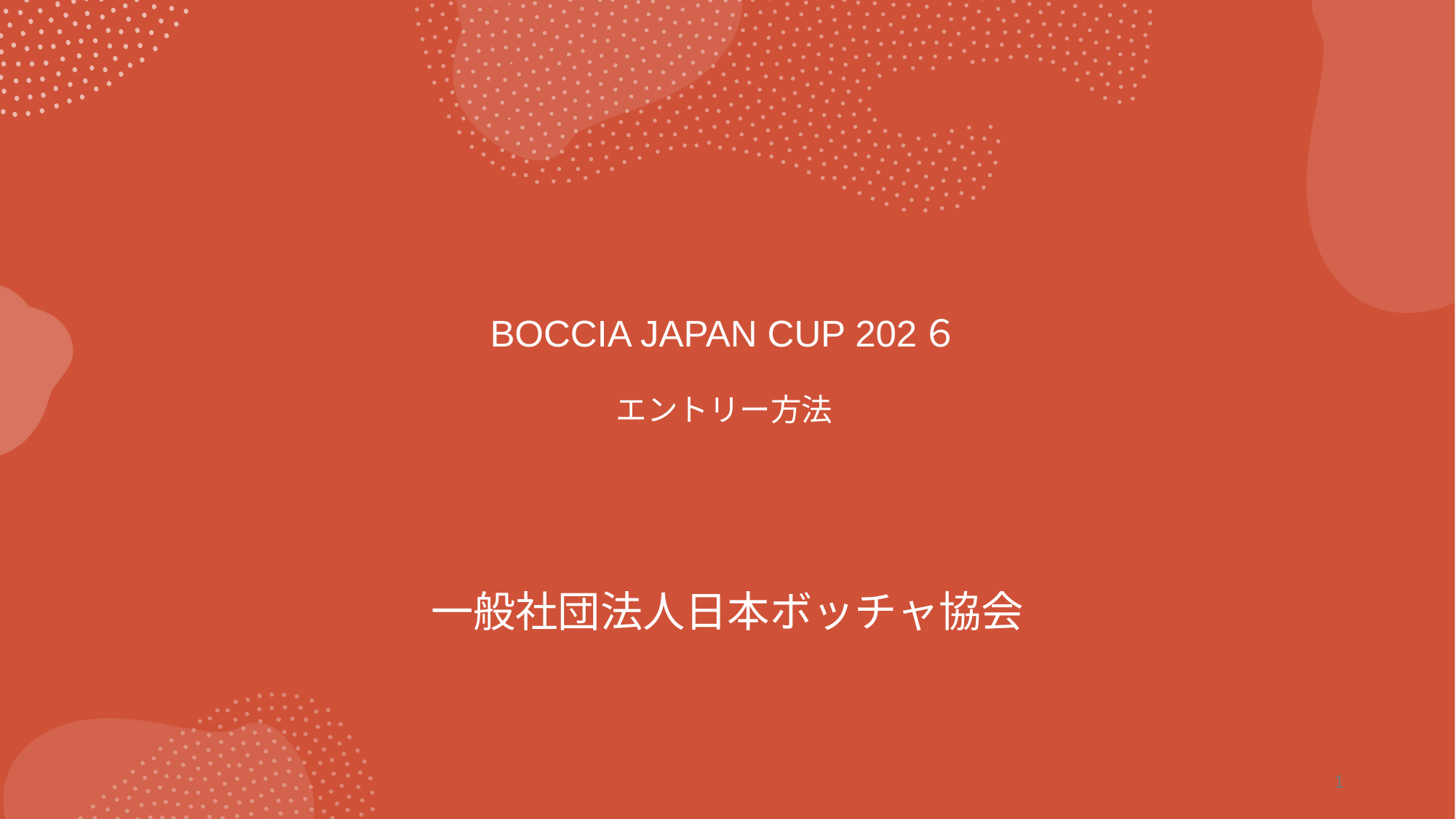

# BOCCIA JAPAN CUP 202６ エントリー方法
一般社団法人日本ボッチャ協会
1